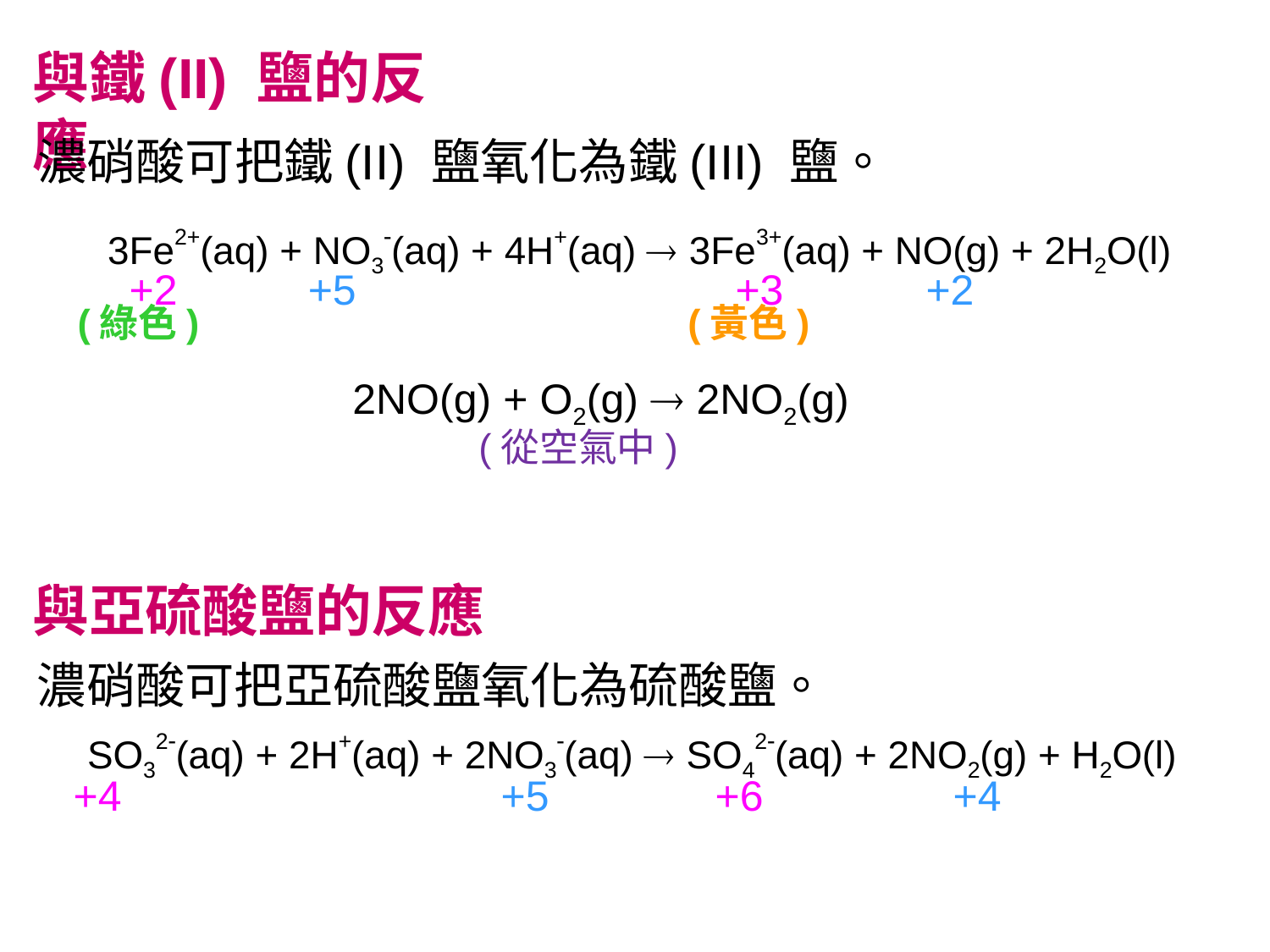

與鐵(II) 鹽的反應
濃硝酸可把鐵(II) 鹽氧化為鐵(III) 鹽。
3Fe2+(aq) + NO3−(aq) + 4H+(aq) → 3Fe3+(aq) + NO(g) + 2H2O(l)
 +2           +5                                +3            +2
(綠色)
(黃色)
2NO(g) + O2(g) → 2NO2(g)
(從空氣中)
與亞硫酸鹽的反應
濃硝酸可把亞硫酸鹽氧化為硫酸鹽。
SO32−(aq) + 2H+(aq) + 2NO3−(aq) → SO42−(aq) + 2NO2(g) + H2O(l)
+4                                +5              +6                +4